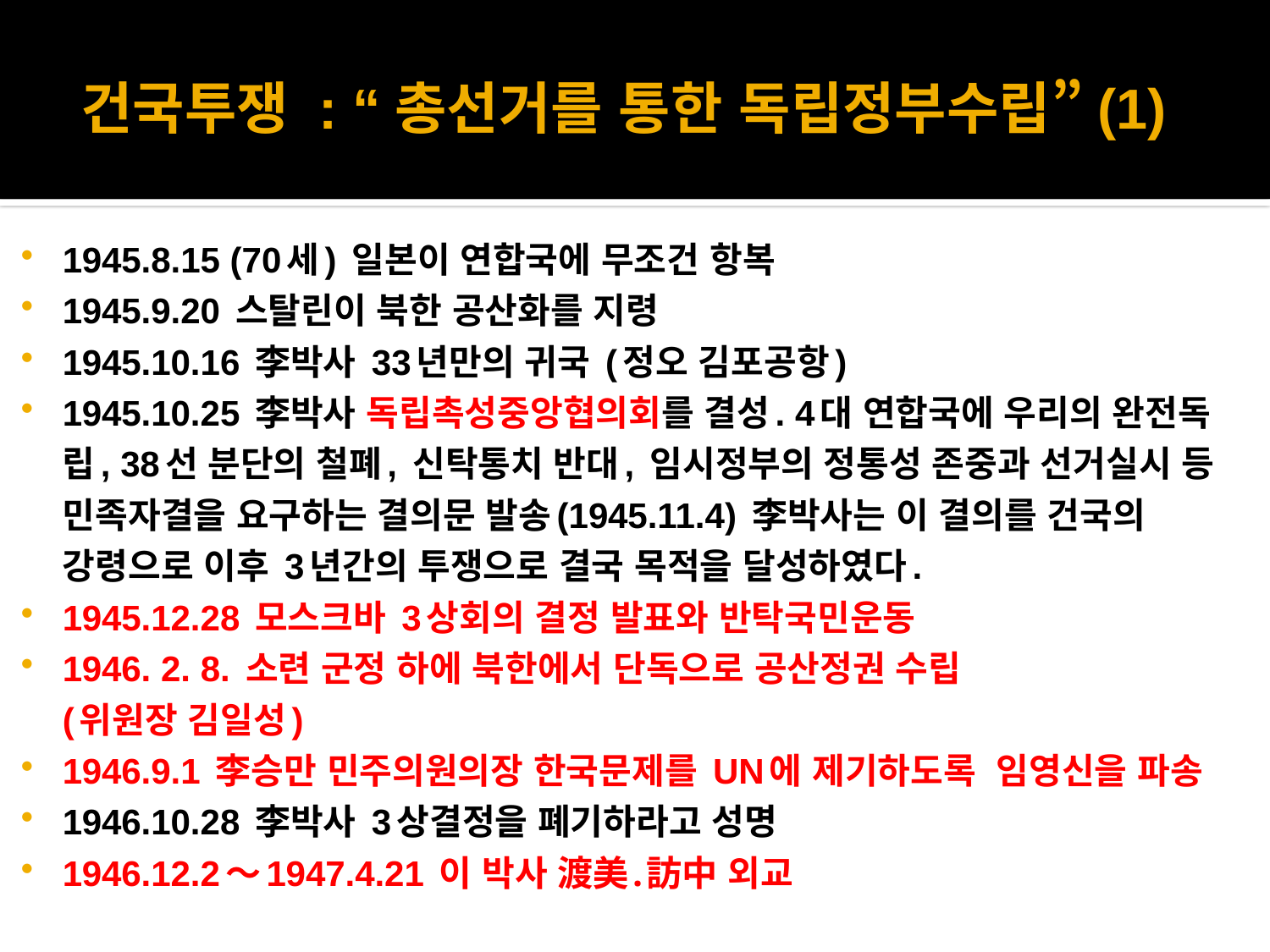

# 건국투쟁 : “총선거를 통한 독립정부수립”(1)
1945.8.15 (70세) 일본이 연합국에 무조건 항복
1945.9.20 스탈린이 북한 공산화를 지령
1945.10.16 李박사 33년만의 귀국 (정오 김포공항)
1945.10.25 李박사 독립촉성중앙협의회를 결성. 4대 연합국에 우리의 완전독립, 38선 분단의 철폐, 신탁통치 반대, 임시정부의 정통성 존중과 선거실시 등 민족자결을 요구하는 결의문 발송(1945.11.4) 李박사는 이 결의를 건국의 강령으로 이후 3년간의 투쟁으로 결국 목적을 달성하였다.
1945.12.28 모스크바 3상회의 결정 발표와 반탁국민운동
1946. 2. 8. 소련 군정 하에 북한에서 단독으로 공산정권 수립
(위원장 김일성)
1946.9.1 李승만 민주의원의장 한국문제를 UN에 제기하도록  임영신을 파송
1946.10.28 李박사 3상결정을 폐기하라고 성명
1946.12.2～1947.4.21 이 박사 渡美․訪中 외교